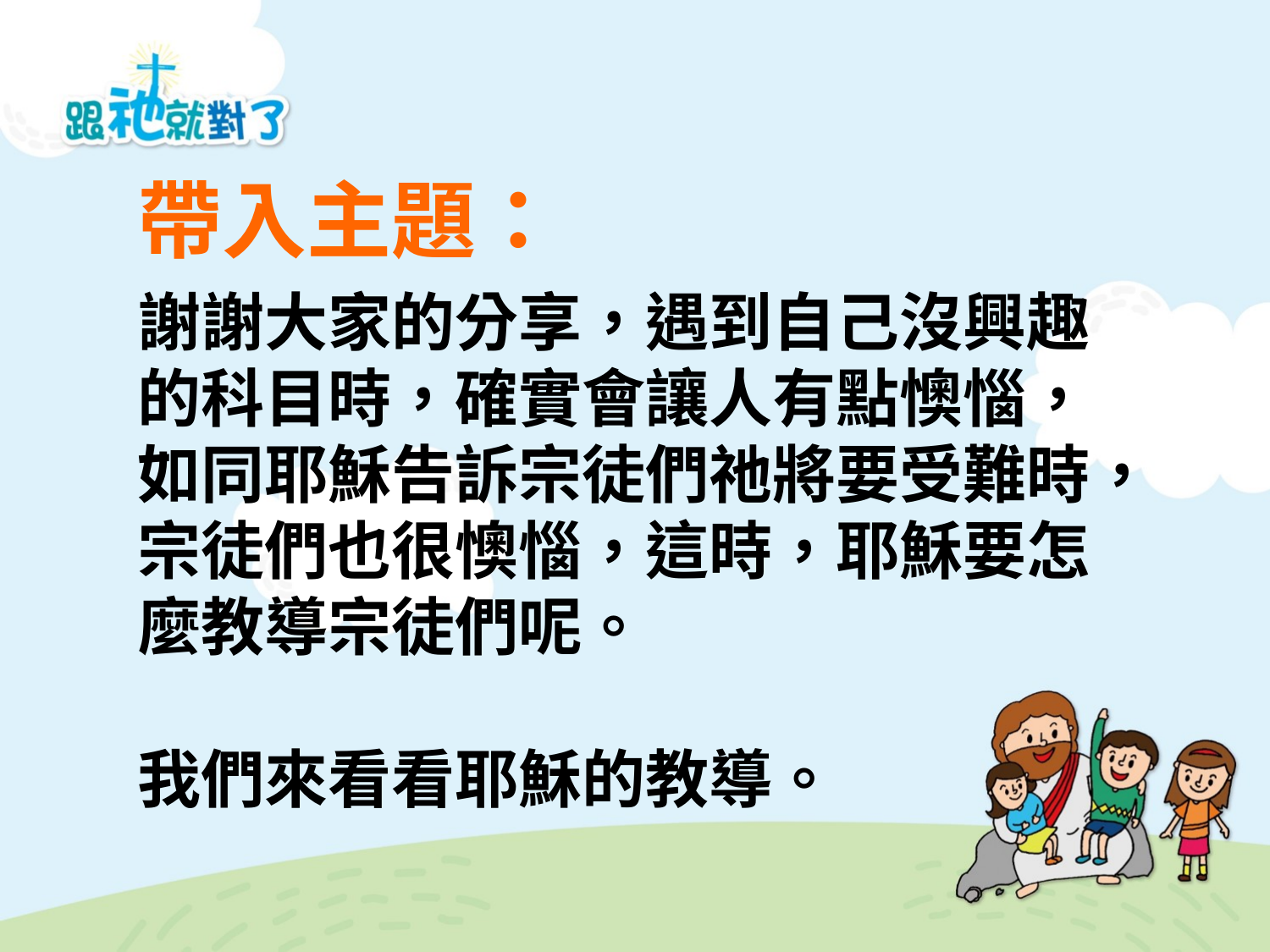

帶入主題：
謝謝大家的分享，遇到自己沒興趣的科目時，確實會讓人有點懊惱，如同耶穌告訴宗徒們祂將要受難時，宗徒們也很懊惱，這時，耶穌要怎麼教導宗徒們呢。

我們來看看耶穌的教導。